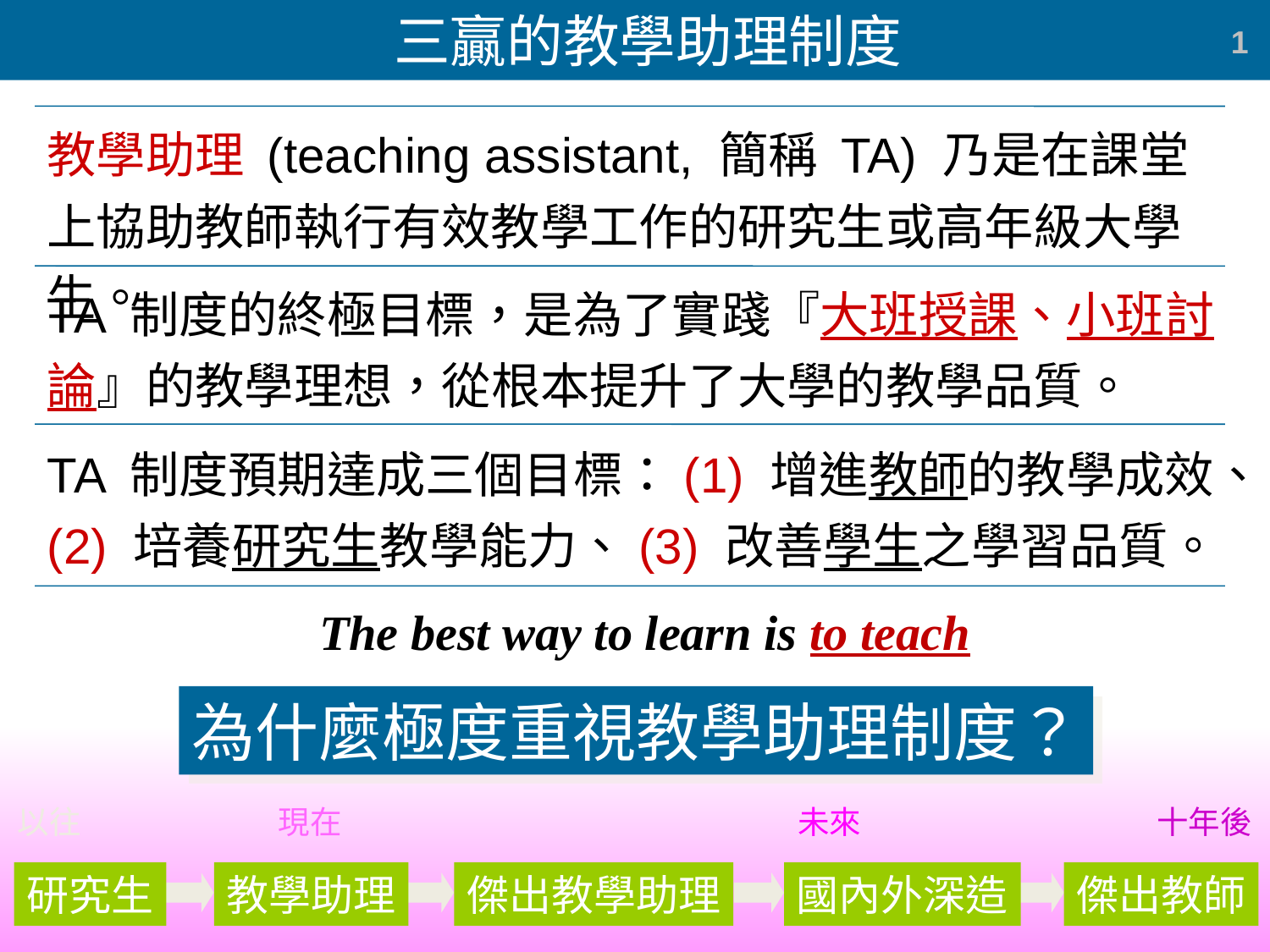

三贏的教學助理制度
1
教學助理 (teaching assistant, 簡稱 TA) 乃是在課堂上協助教師執行有效教學工作的研究生或高年級大學生。

TA 制度的終極目標，是為了實踐『大班授課、小班討論』的教學理想，從根本提升了大學的教學品質。
TA 制度預期達成三個目標：(1) 增進教師的教學成效、(2) 培養研究生教學能力、(3) 改善學生之學習品質。
The best way to learn is to teach
為什麼極度重視教學助理制度？

以往
現在
未來
十年後
研究生
教學助理
傑出教學助理
國內外深造
傑出教師